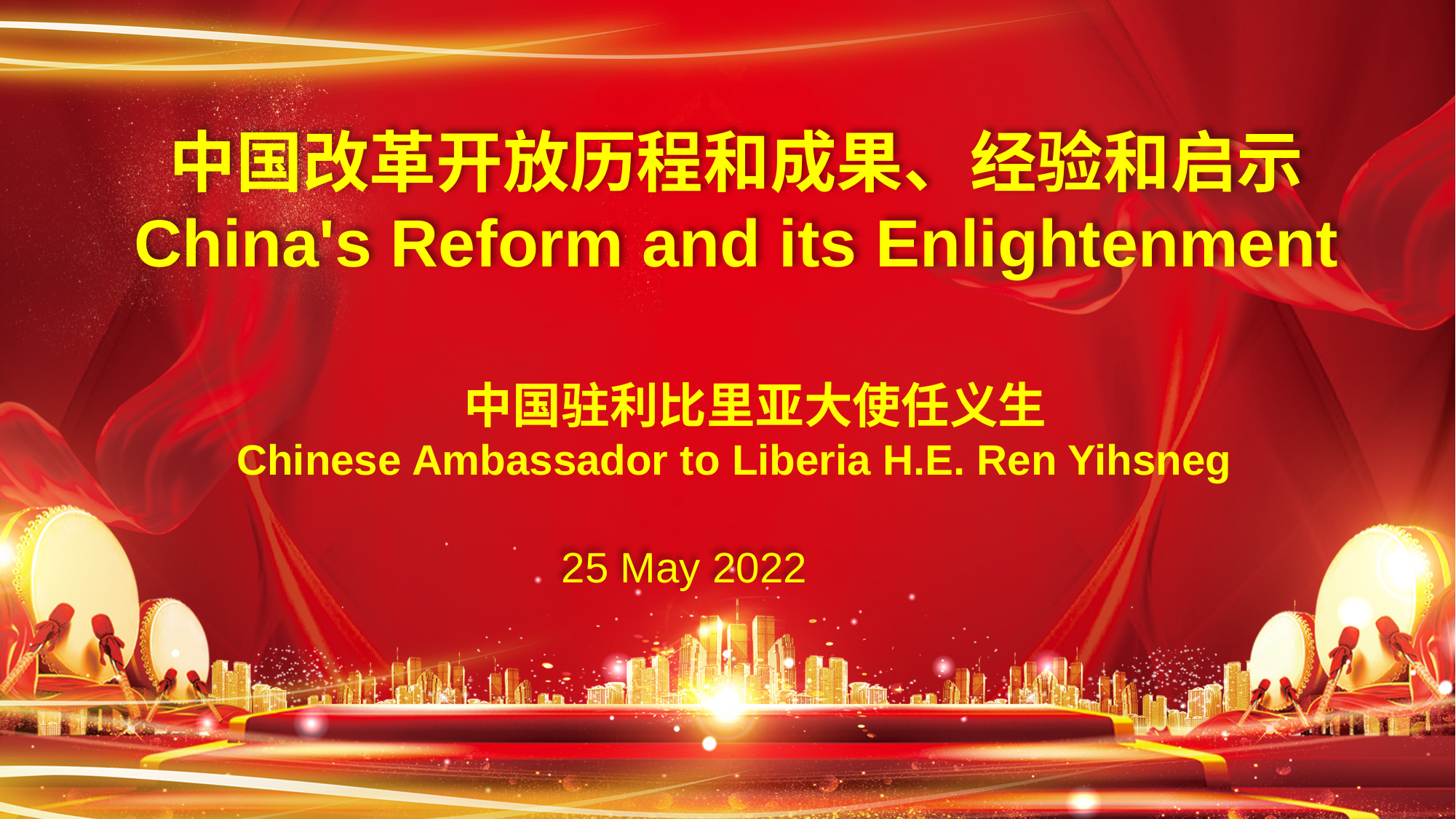

中国改革开放历程和成果、经验和启示
China's Reform and its Enlightenment
中国驻利比里亚大使任义生
   Chinese Ambassador to Liberia H.E. Ren Yihsneg
25 May 2022